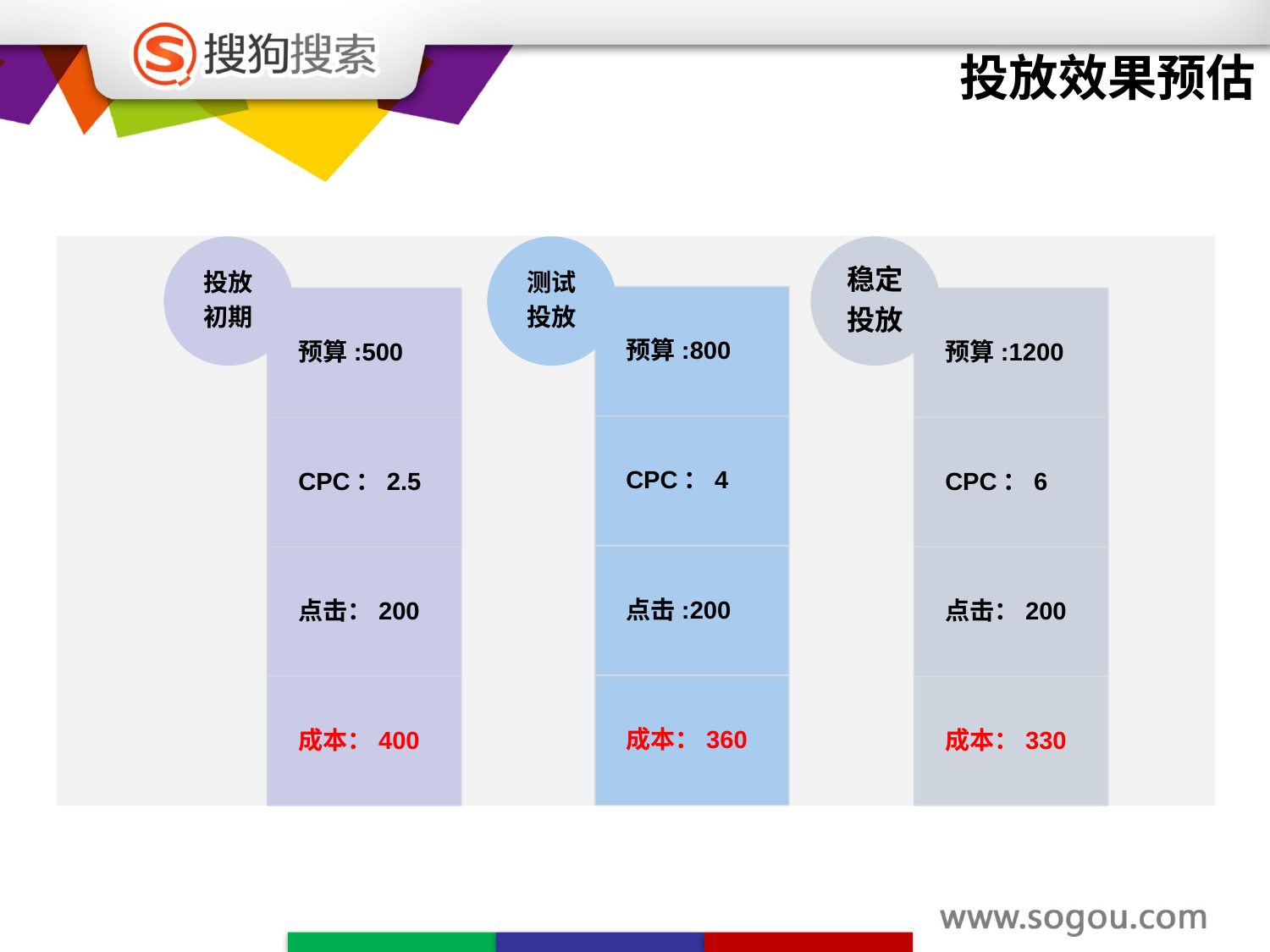

投放效果预估
预算:500
CPC：2.5
点击：200
成本：400
投放
初期
预算:800
CPC：4
点击:200
成本：360
测试
投放
预算:1200
CPC：6
点击：200
成本：330
稳定
投放